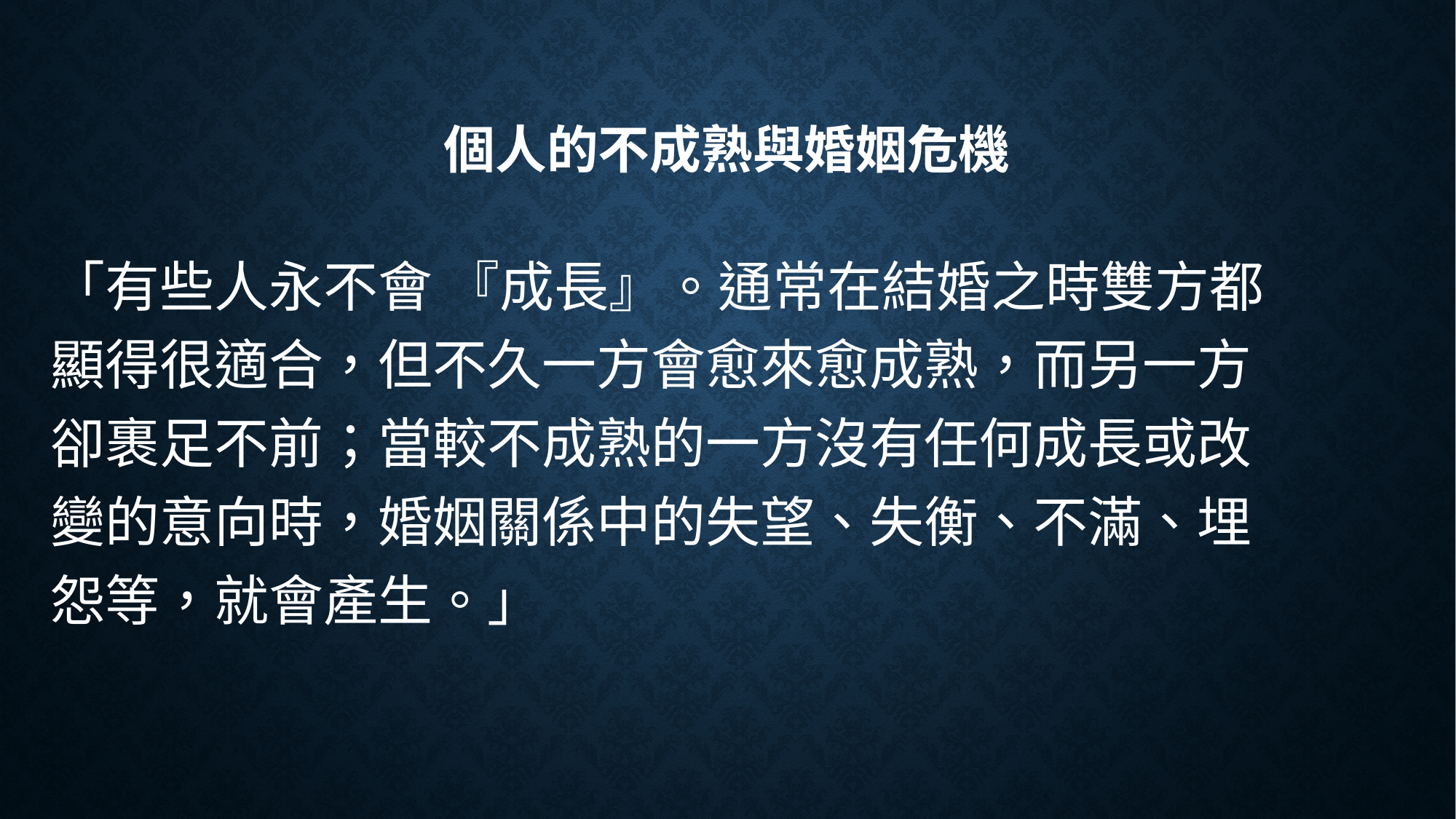

# 個人的不成熟與婚姻危機
「有些人永不會 『成長』。通常在結婚之時雙方都顯得很適合，但不久一方會愈來愈成熟，而另一方卻裹足不前；當較不成熟的一方沒有任何成長或改變的意向時，婚姻關係中的失望、失衡、不滿、埋怨等，就會產生。」